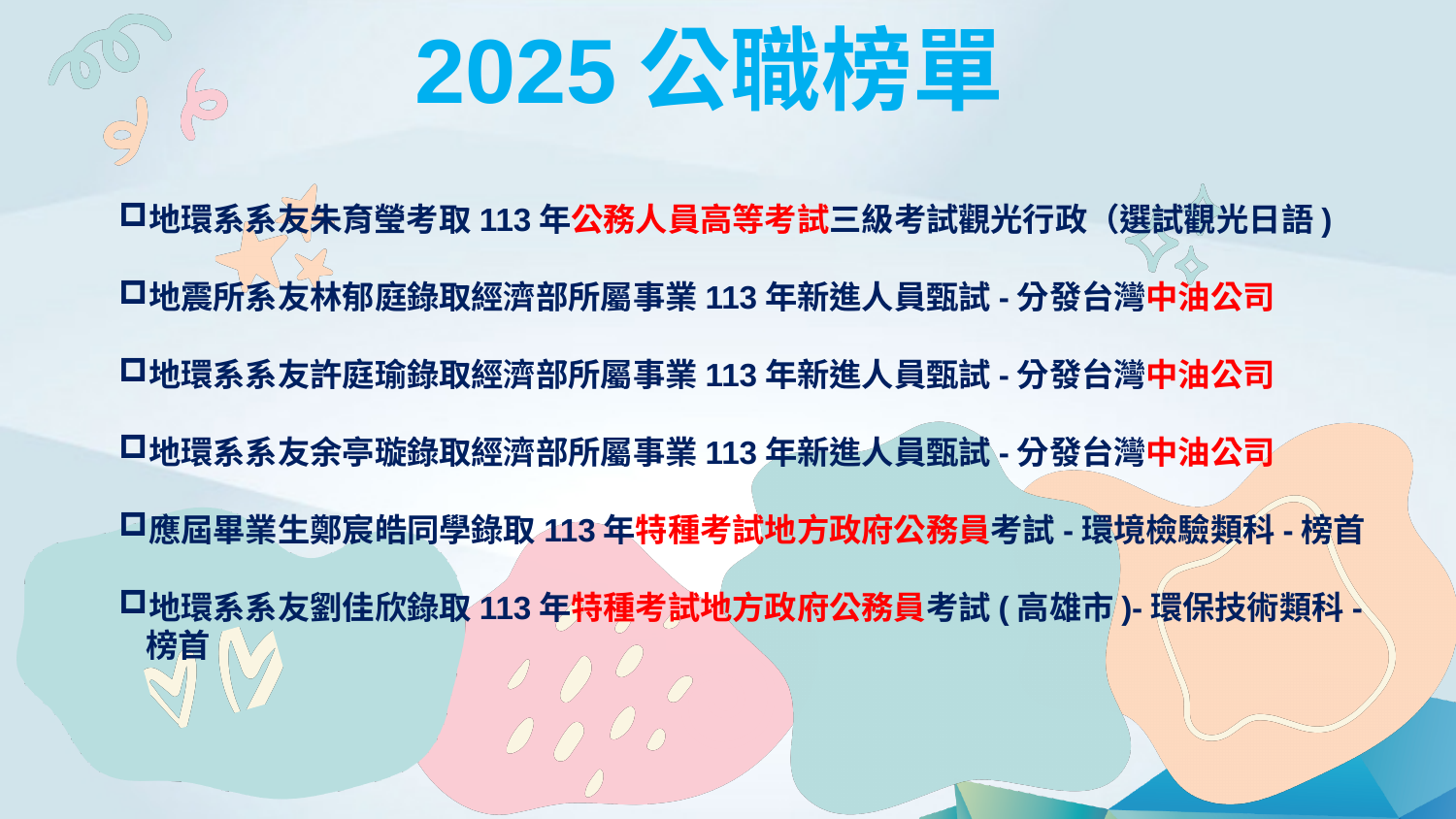

2025公職榜單

地環系系友朱育瑩考取113年公務人員高等考試三級考試觀光行政（選試觀光日語)

地震所系友林郁庭錄取經濟部所屬事業113年新進人員甄試-分發台灣中油公司

地環系系友許庭瑜錄取經濟部所屬事業113年新進人員甄試-分發台灣中油公司

地環系系友余亭璇錄取經濟部所屬事業113年新進人員甄試-分發台灣中油公司

應屆畢業生鄭宸皓同學錄取113年特種考試地方政府公務員考試-環境檢驗類科-榜首

地環系系友劉佳欣錄取113年特種考試地方政府公務員考試(高雄市)-環保技術類科-榜首